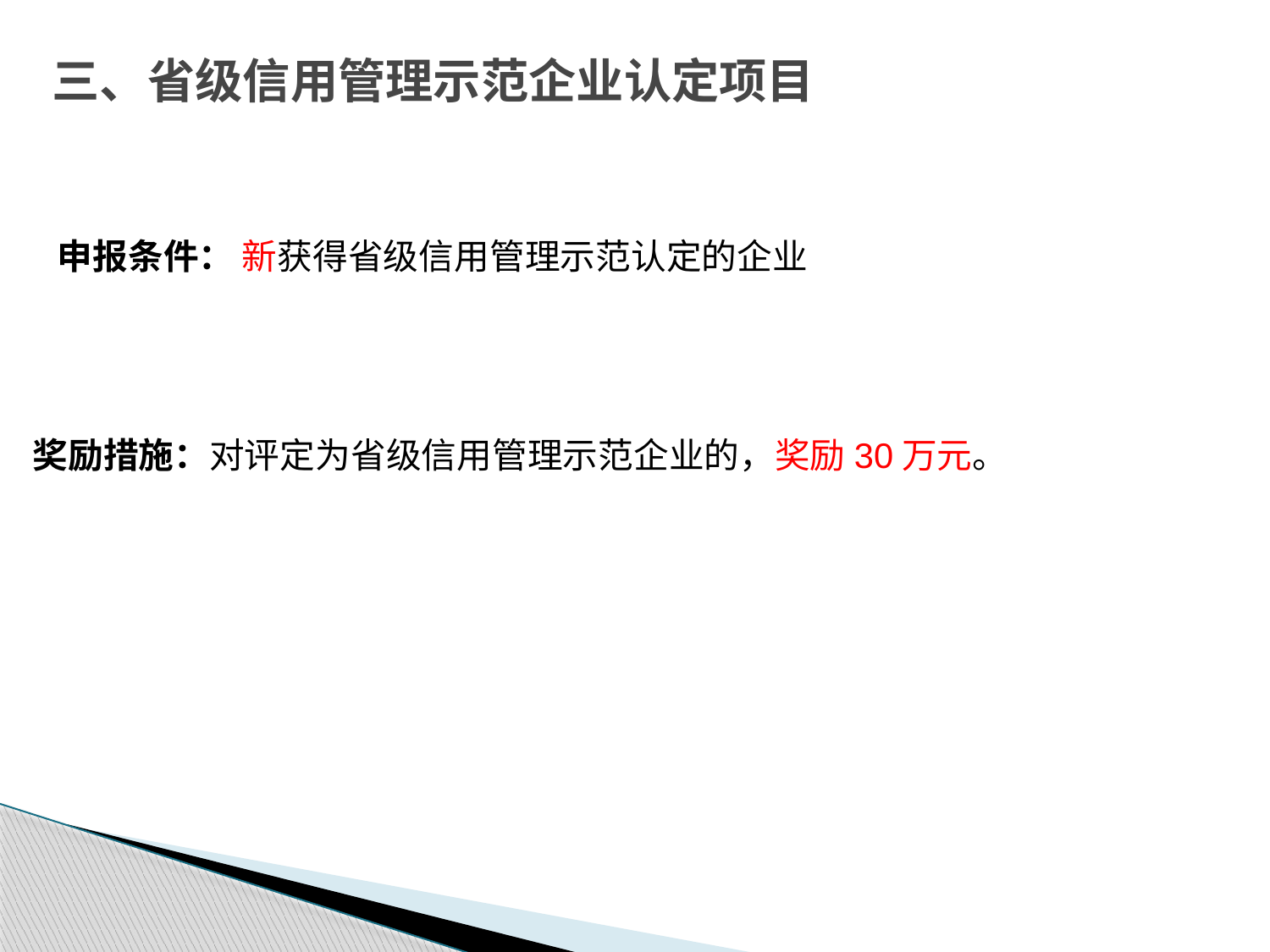

# 三、省级信用管理示范企业认定项目
申报条件： 新获得省级信用管理示范认定的企业

奖励措施：对评定为省级信用管理示范企业的，奖励30万元。